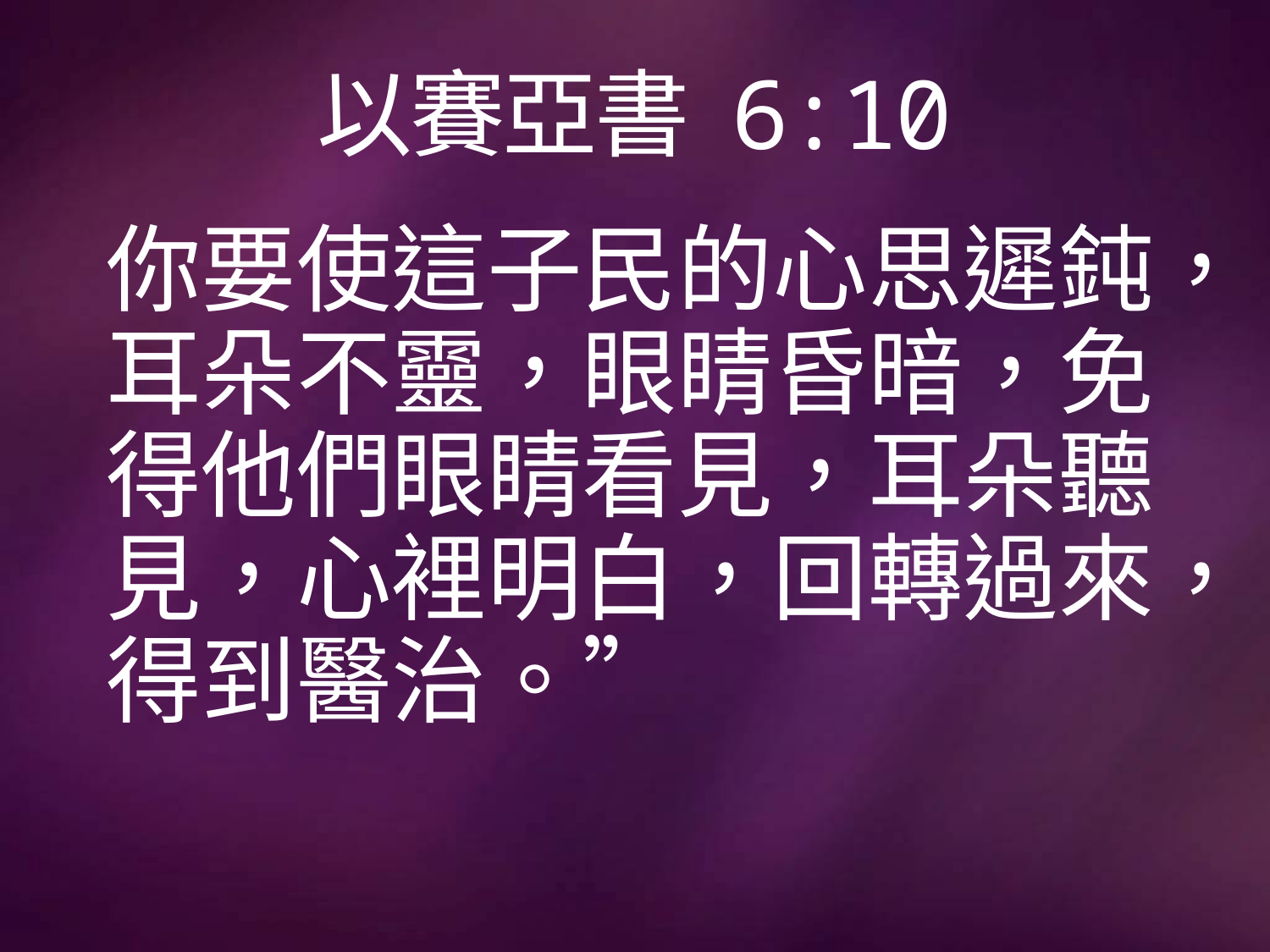

# 以賽亞書 6:10
你要使這子民的心思遲鈍，耳朵不靈，眼睛昏暗，免得他們眼睛看見，耳朵聽見，心裡明白，回轉過來，得到醫治。”